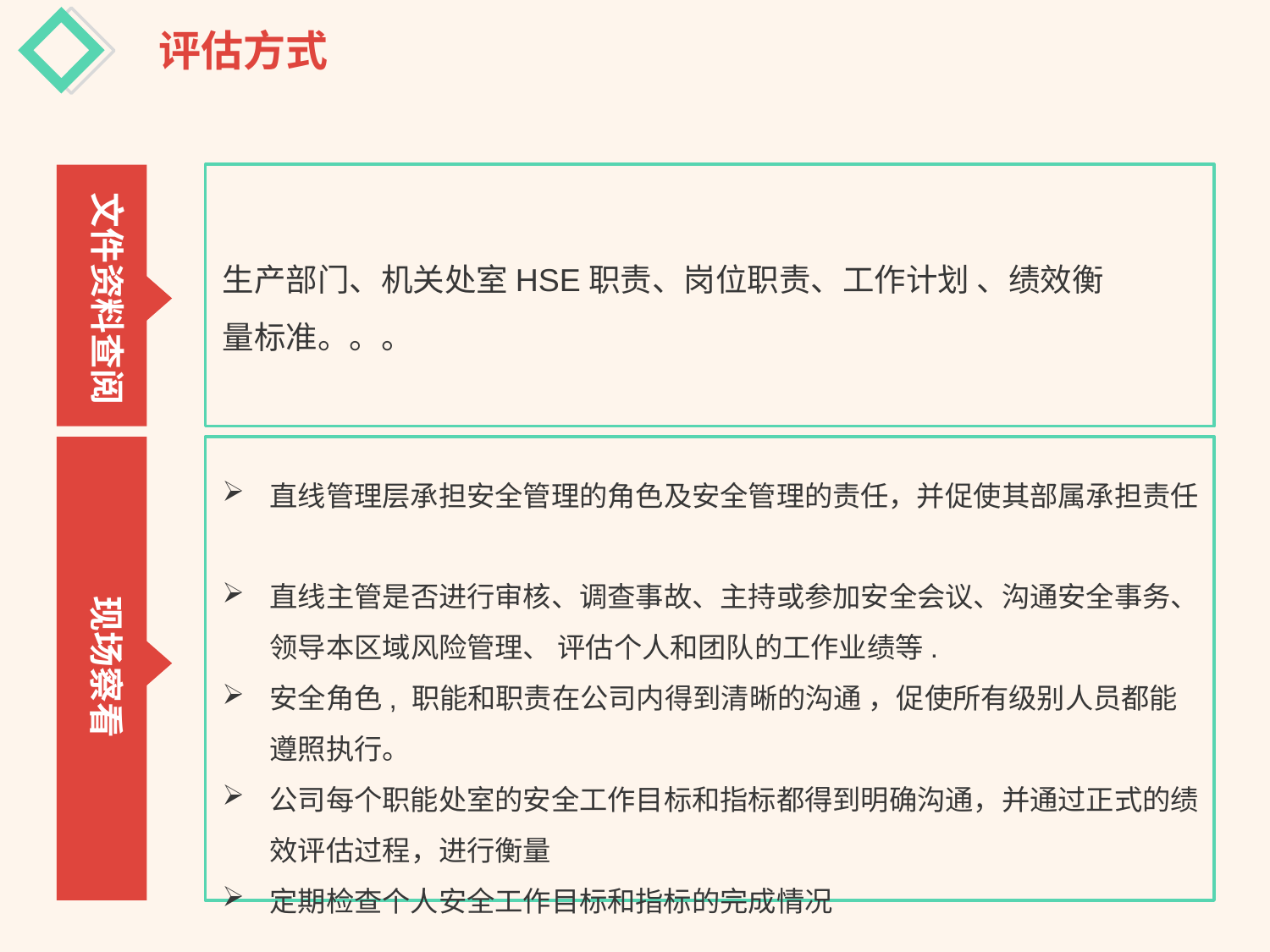

评估方式

文件资料查阅
生产部门、机关处室HSE职责、岗位职责、工作计划 、绩效衡量标准。。。

直线管理层承担安全管理的角色及安全管理的责任，并促使其部属承担责任
直线主管是否进行审核、调查事故、主持或参加安全会议、沟通安全事务、领导本区域风险管理、 评估个人和团队的工作业绩等.
安全角色, 职能和职责在公司内得到清晰的沟通 ，促使所有级别人员都能遵照执行。
公司每个职能处室的安全工作目标和指标都得到明确沟通，并通过正式的绩效评估过程，进行衡量
定期检查个人安全工作目标和指标的完成情况
现场察看